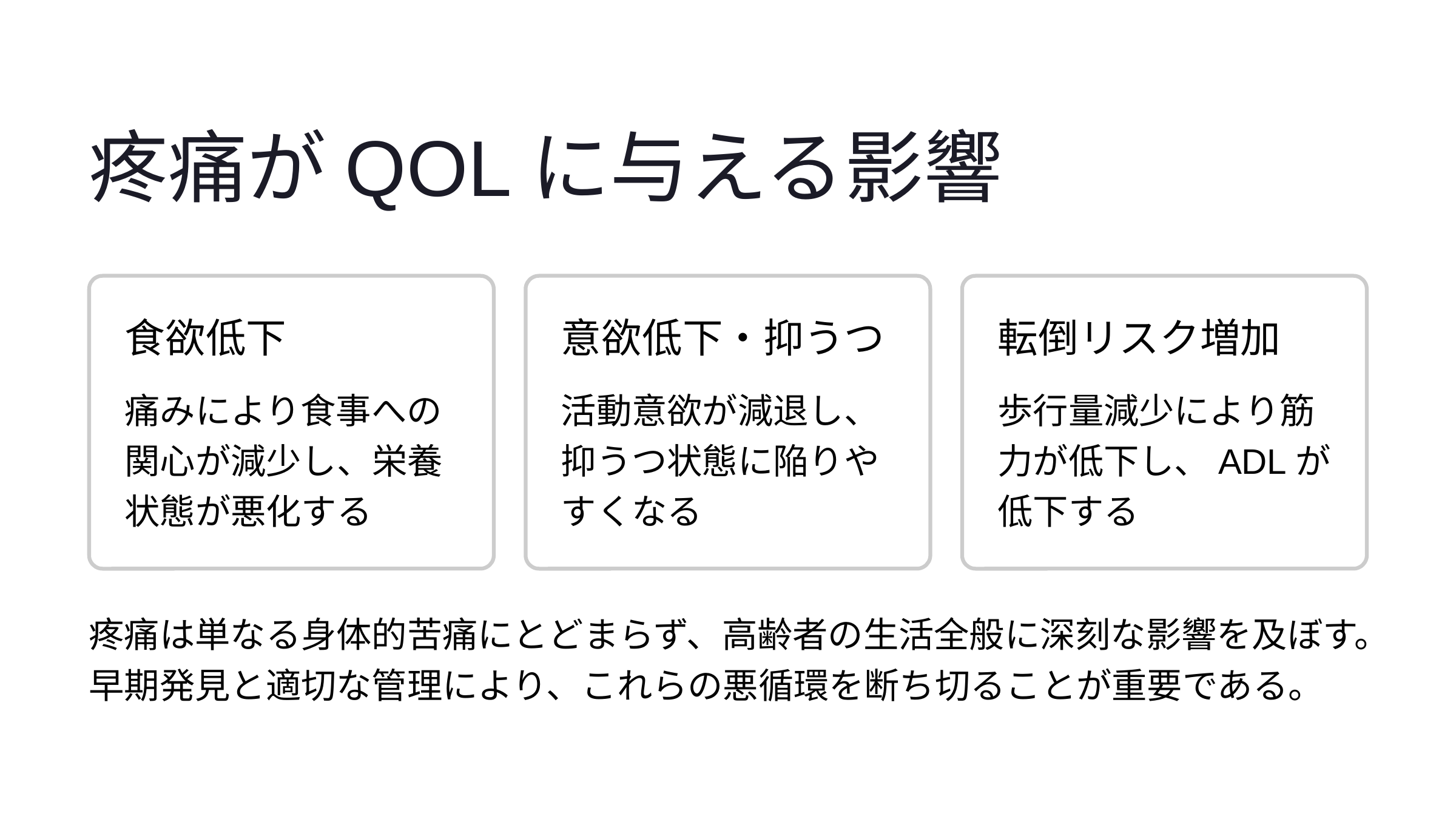

疼痛がQOLに与える影響

食欲低下
意欲低下・抑うつ
転倒リスク増加
痛みにより食事への関心が減少し、栄養状態が悪化する
活動意欲が減退し、抑うつ状態に陥りやすくなる
歩行量減少により筋力が低下し、ADLが低下する
疼痛は単なる身体的苦痛にとどまらず、高齢者の生活全般に深刻な影響を及ぼす。早期発見と適切な管理により、これらの悪循環を断ち切ることが重要である。